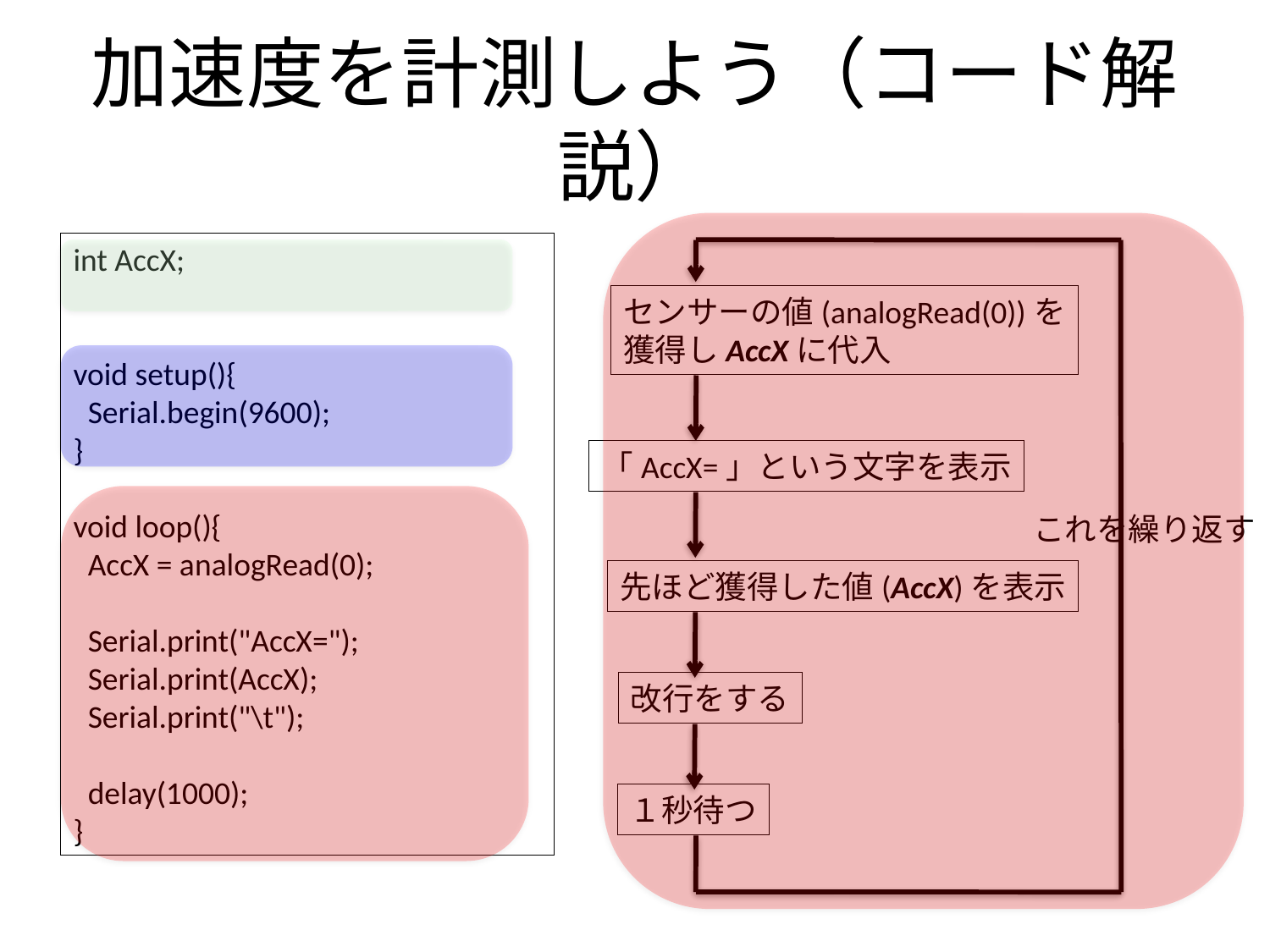

# 加速度を計測しよう（コード解説）

int AccX;

void setup(){
  Serial.begin(9600);
}

void loop(){
  AccX = analogRead(0);

  Serial.print("AccX=");
  Serial.print(AccX);
  Serial.print("\t");

  delay(1000);
}

センサーの値(analogRead(0))を
獲得しAccXに代入

「AccX=」という文字を表示

これを繰り返す
先ほど獲得した値(AccX)を表示
改行をする
１秒待つ